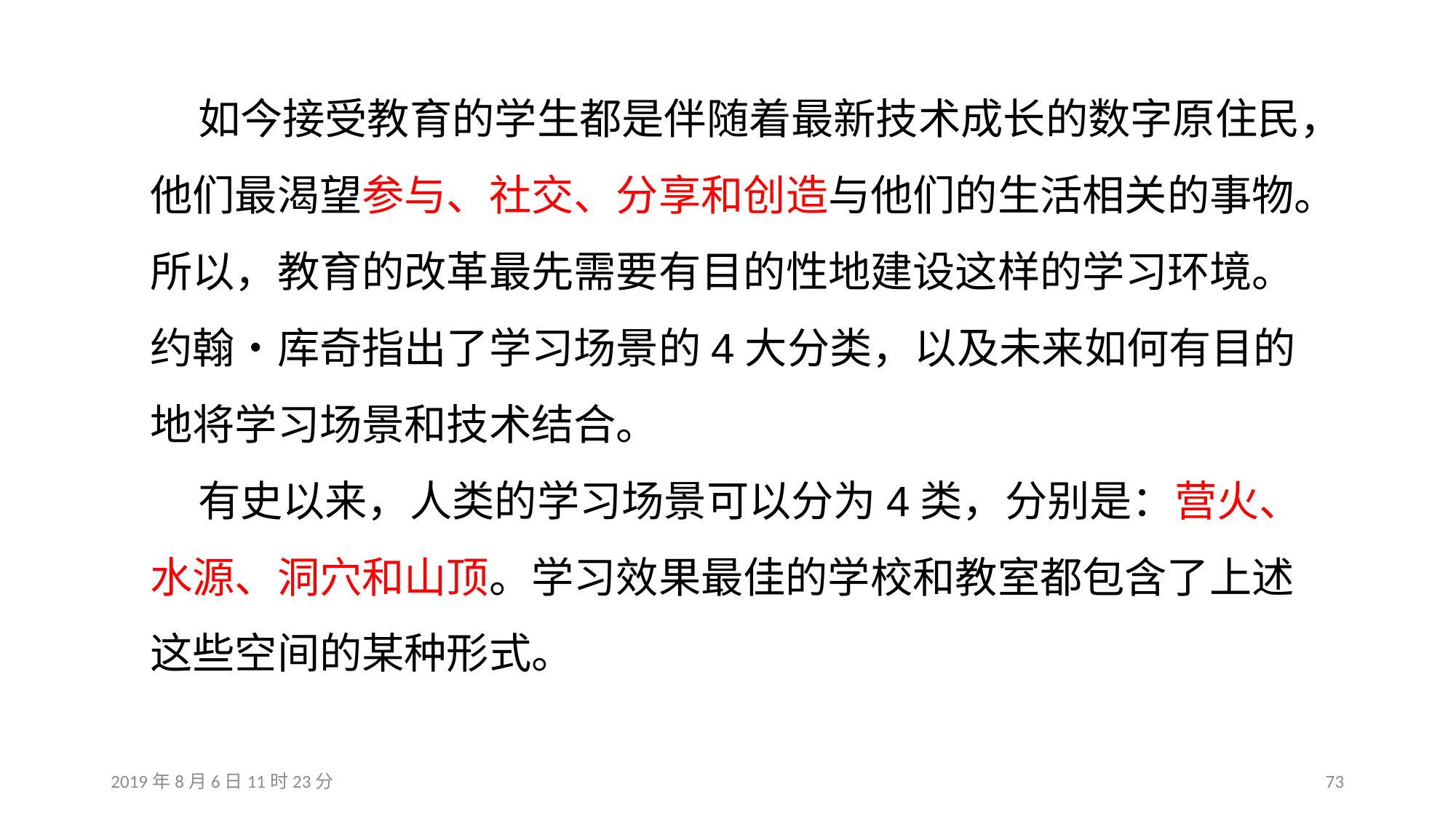

如今接受教育的学生都是伴随着最新技术成长的数字原住民，他们最渴望参与、社交、分享和创造与他们的生活相关的事物。
所以，教育的改革最先需要有目的性地建设这样的学习环境。约翰•库奇指出了学习场景的4大分类，以及未来如何有目的地将学习场景和技术结合。
    有史以来，人类的学习场景可以分为4类，分别是：营火、水源、洞穴和山顶。学习效果最佳的学校和教室都包含了上述这些空间的某种形式。
2019年8月6日11时23分

73